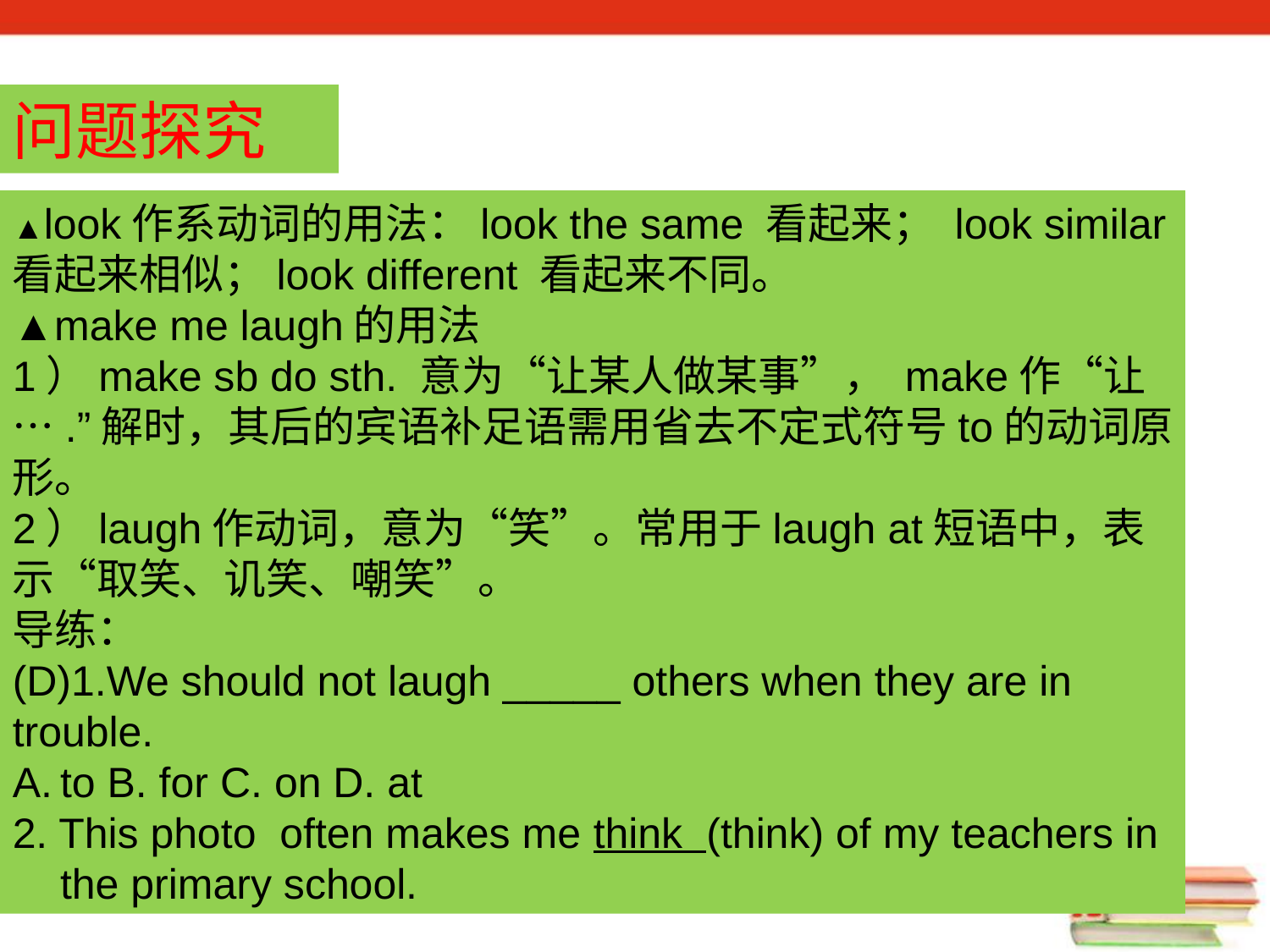

问题探究
▲look作系动词的用法：look the same 看起来； look similar 看起来相似；look different 看起来不同。
▲make me laugh的用法
1）make sb do sth. 意为“让某人做某事”， make作“让….”解时，其后的宾语补足语需用省去不定式符号to的动词原形。
2）laugh作动词，意为“笑”。常用于laugh at短语中，表示“取笑、讥笑、嘲笑”。
导练：
(D)1.We should not laugh _____ others when they are in trouble.
to B. for C. on D. at
2. This photo  often makes me think  (think) of my teachers in the primary school.